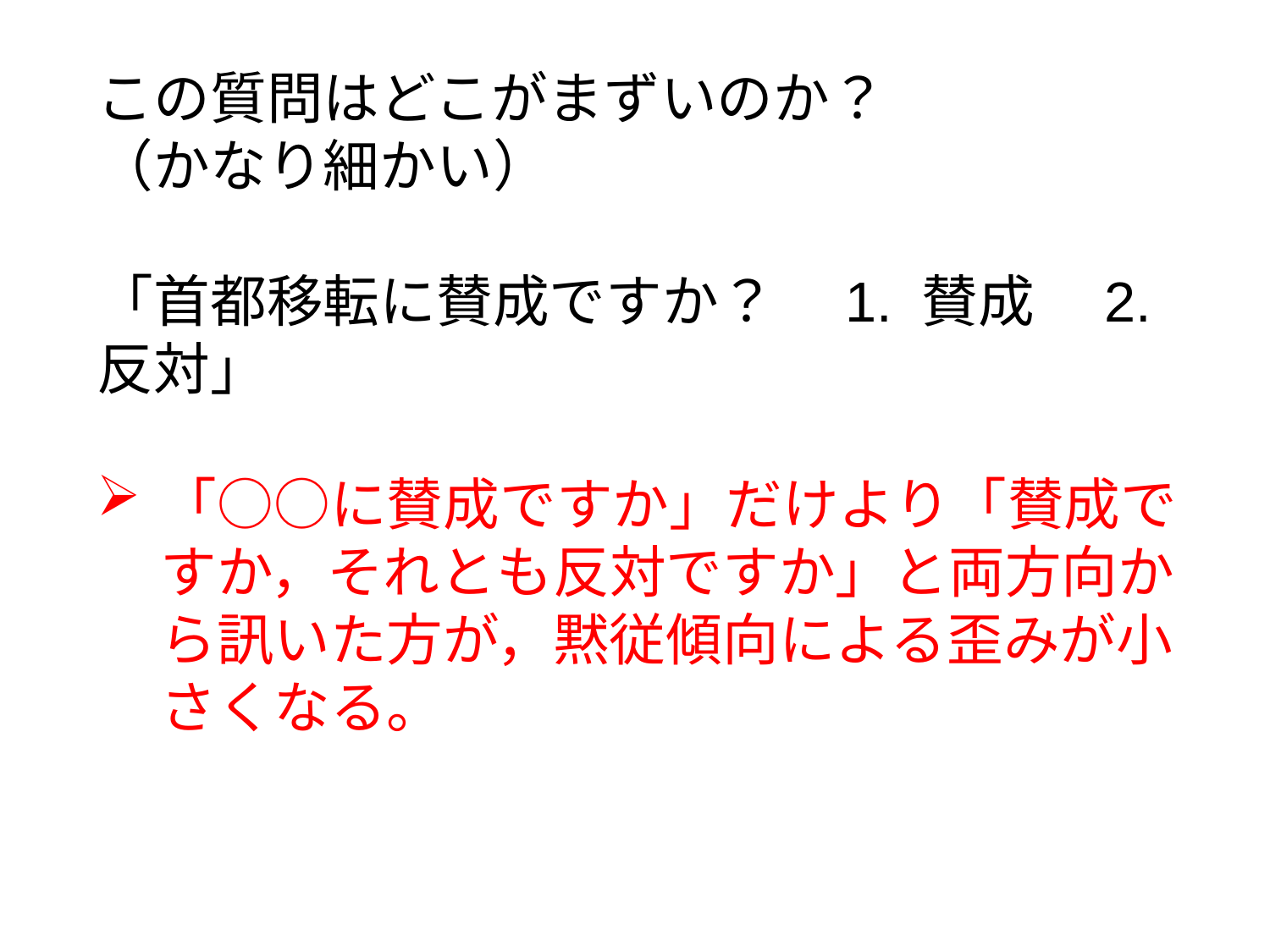

この質問はどこがまずいのか？
（かなり細かい）

「首都移転に賛成ですか？　1. 賛成　2. 反対」

「○○に賛成ですか」だけより「賛成ですか，それとも反対ですか」と両方向から訊いた方が，黙従傾向による歪みが小さくなる。